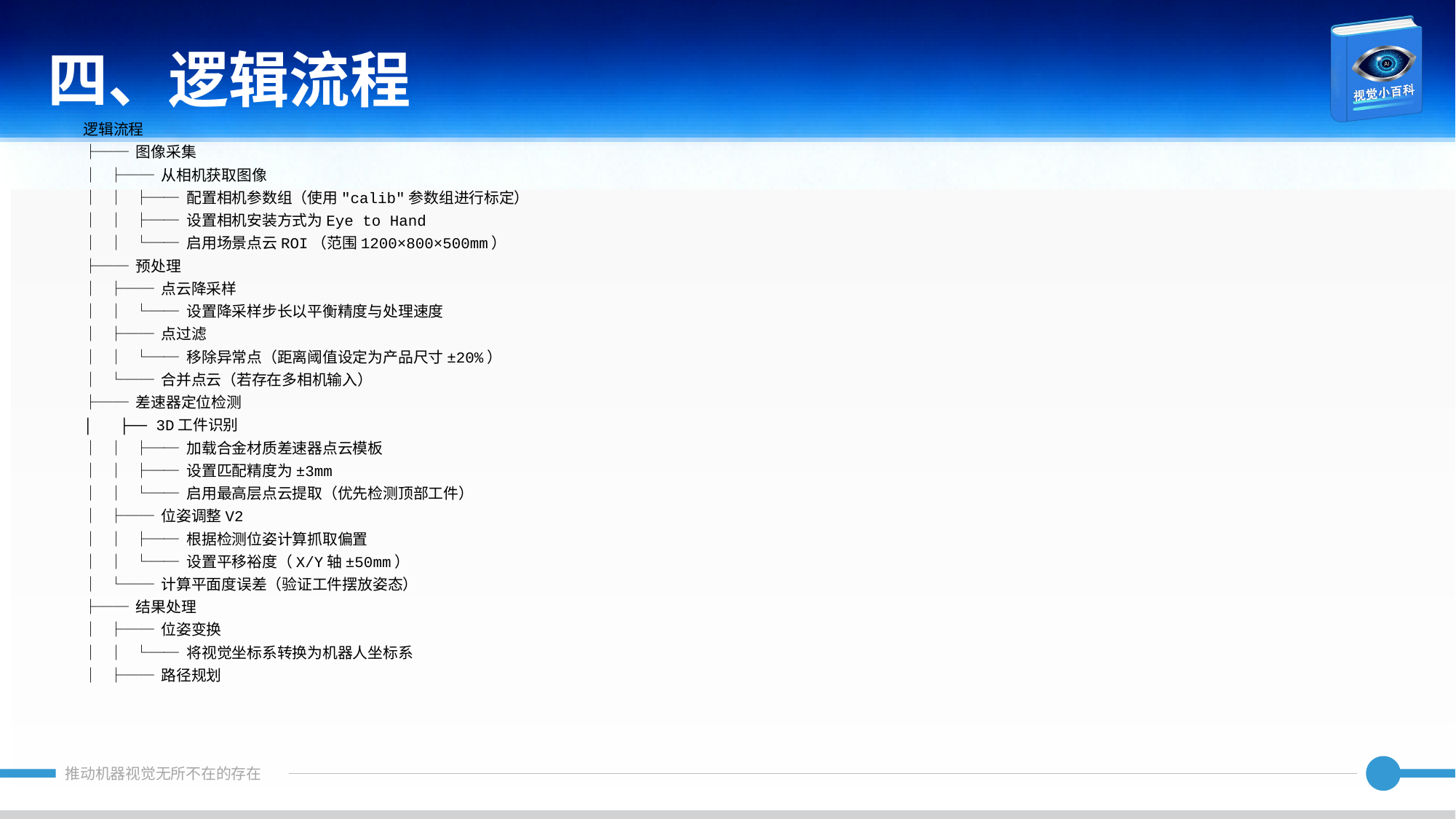

四、逻辑流程

逻辑流程
├── 图像采集
│   ├── 从相机获取图像
│   │   ├── 配置相机参数组（使用"calib"参数组进行标定）
│   │   ├── 设置相机安装方式为Eye to Hand
│   │   └── 启用场景点云ROI（范围1200×800×500mm）
├── 预处理
│   ├── 点云降采样
│   │   └── 设置降采样步长以平衡精度与处理速度
│   ├── 点过滤
│   │   └── 移除异常点（距离阈值设定为产品尺寸±20%）
│   └── 合并点云（若存在多相机输入）
├── 差速器定位检测
│   ├── 3D工件识别
│   │   ├── 加载合金材质差速器点云模板
│   │   ├── 设置匹配精度为±3mm
│   │   └── 启用最高层点云提取（优先检测顶部工件）
│   ├── 位姿调整V2
│   │   ├── 根据检测位姿计算抓取偏置
│   │   └── 设置平移裕度（X/Y轴±50mm）
│   └── 计算平面度误差（验证工件摆放姿态）
├── 结果处理
│   ├── 位姿变换
│   │   └── 将视觉坐标系转换为机器人坐标系
│   ├── 路径规划
9